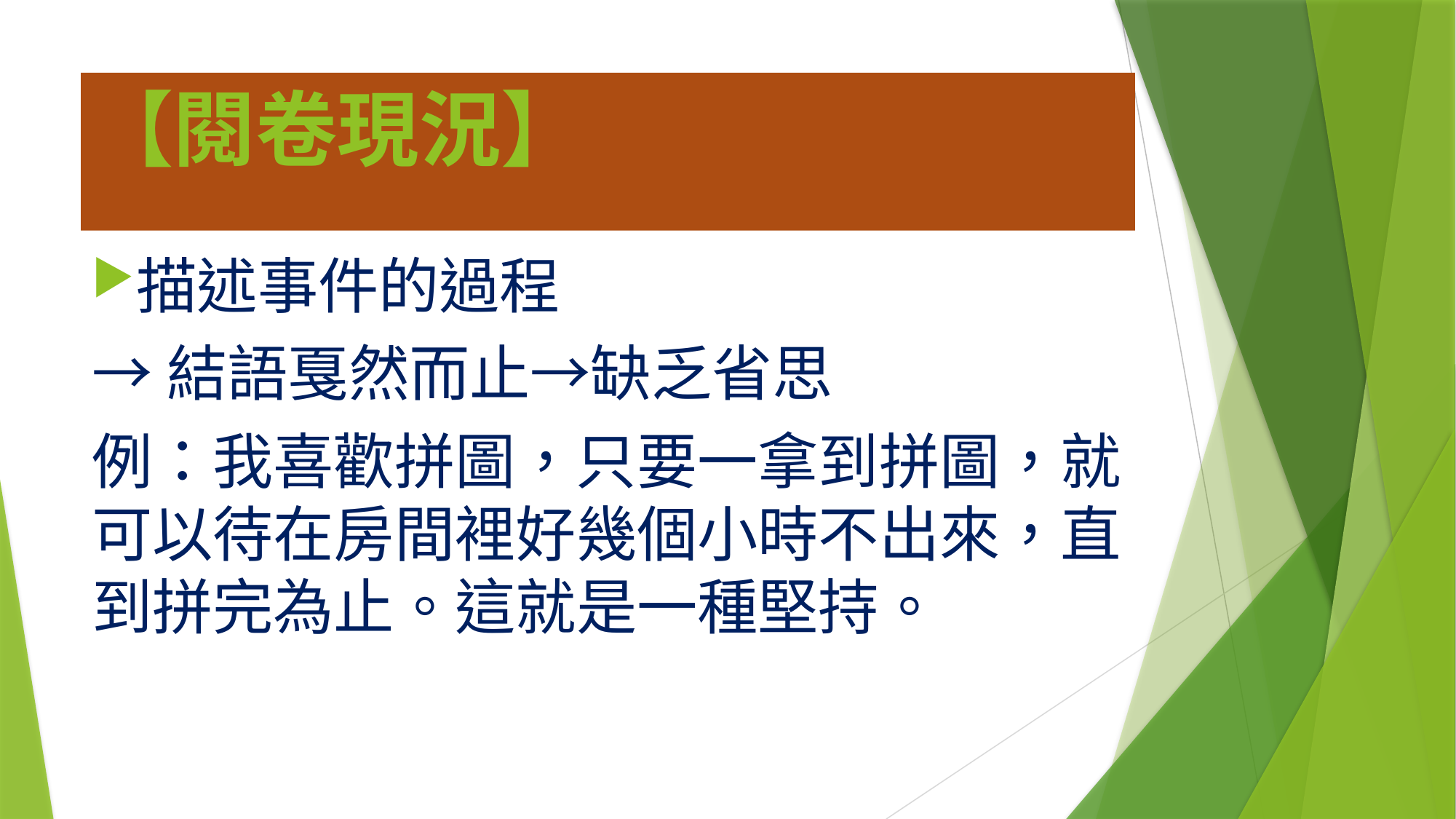

# 【閱卷現況】
描述事件的過程
→結語戛然而止→缺乏省思
例：我喜歡拼圖，只要一拿到拼圖，就可以待在房間裡好幾個小時不出來，直到拼完為止。這就是一種堅持。